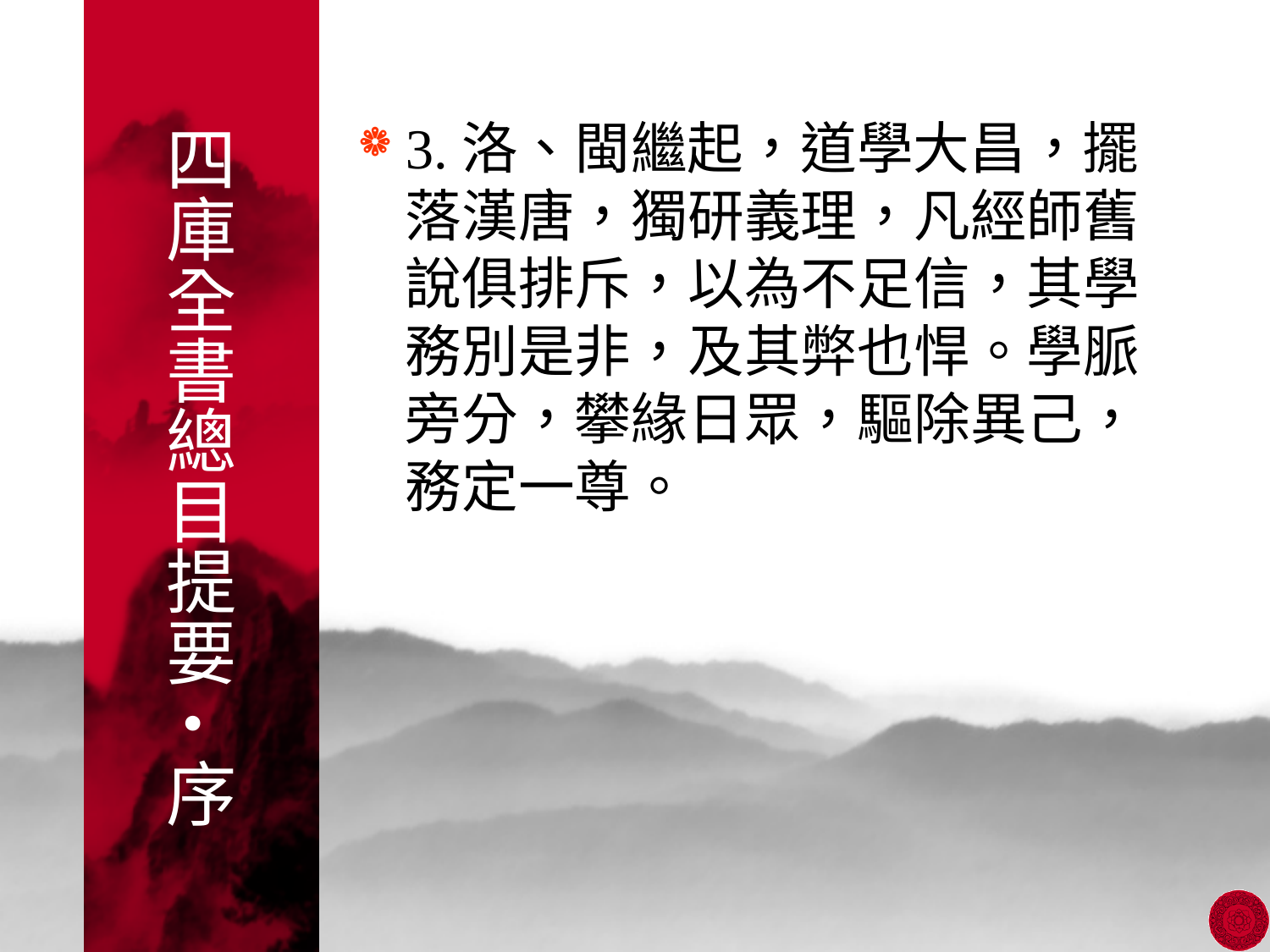

3.洛、閩繼起，道學大昌，擺落漢唐，獨研義理，凡經師舊說俱排斥，以為不足信，其學務別是非，及其弊也悍。學脈旁分，攀緣日眾，驅除異己，務定一尊。

# 四庫全書總目提要‧序